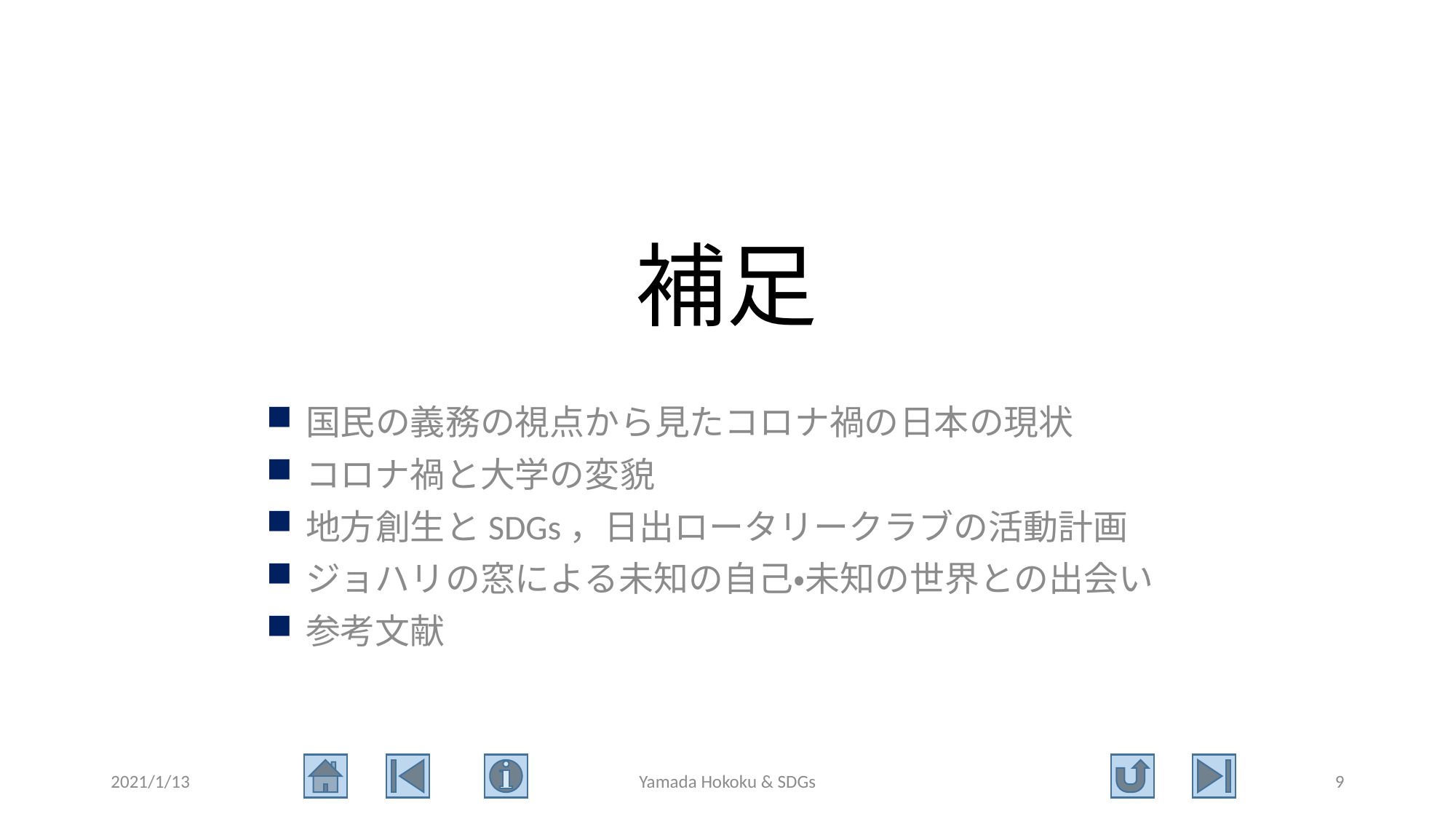

# 補足
国民の義務の視点から見たコロナ禍の日本の現状
コロナ禍と大学の変貌
地方創生とSDGs，日出ロータリークラブの活動計画
ジョハリの窓による未知の自己・未知の世界との出会い
参考文献
2021/1/13
Yamada Hokoku & SDGs
9